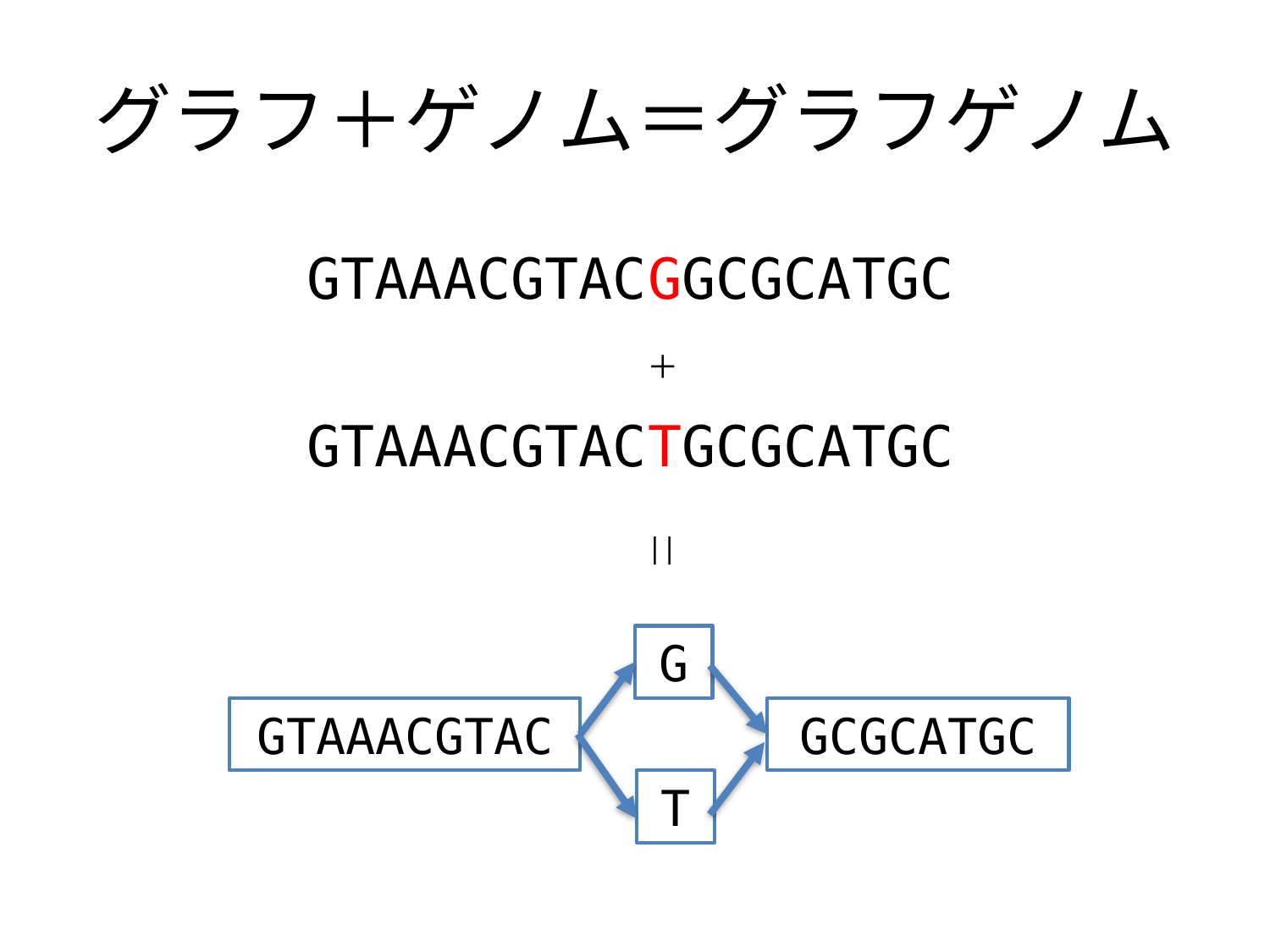

# グラフ＋ゲノム＝グラフゲノム
GTAAACGTACGGCGCATGC
＋
GTAAACGTACTGCGCATGC
||
G
GTAAACGTAC
GCGCATGC
T